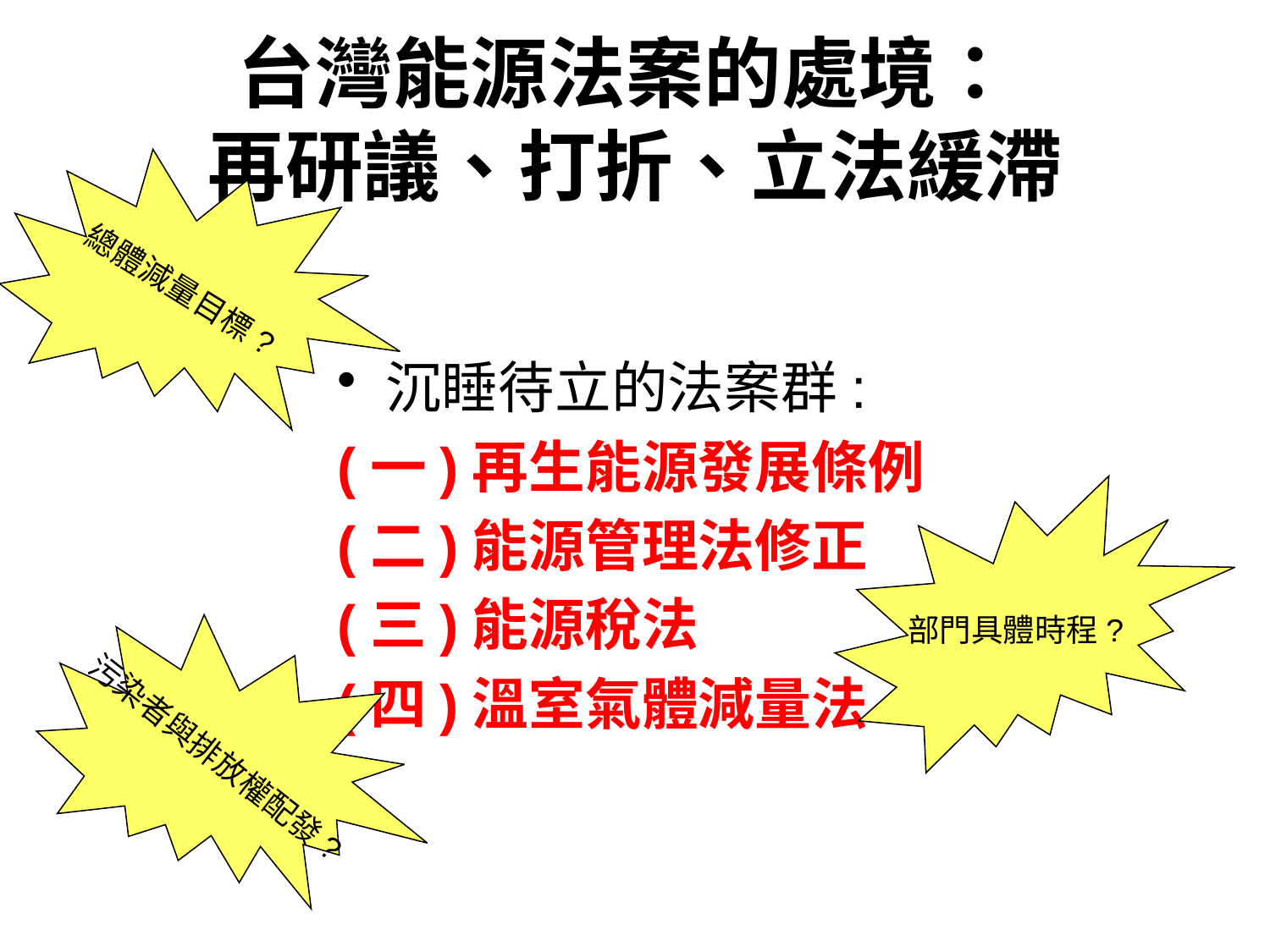

# 台灣能源法案的處境： 再研議、打折、立法緩滯
總體減量目標?
沉睡待立的法案群:
(一)再生能源發展條例
(二)能源管理法修正
(三)能源稅法
(四)溫室氣體減量法
部門具體時程?
污染者與排放權配發?